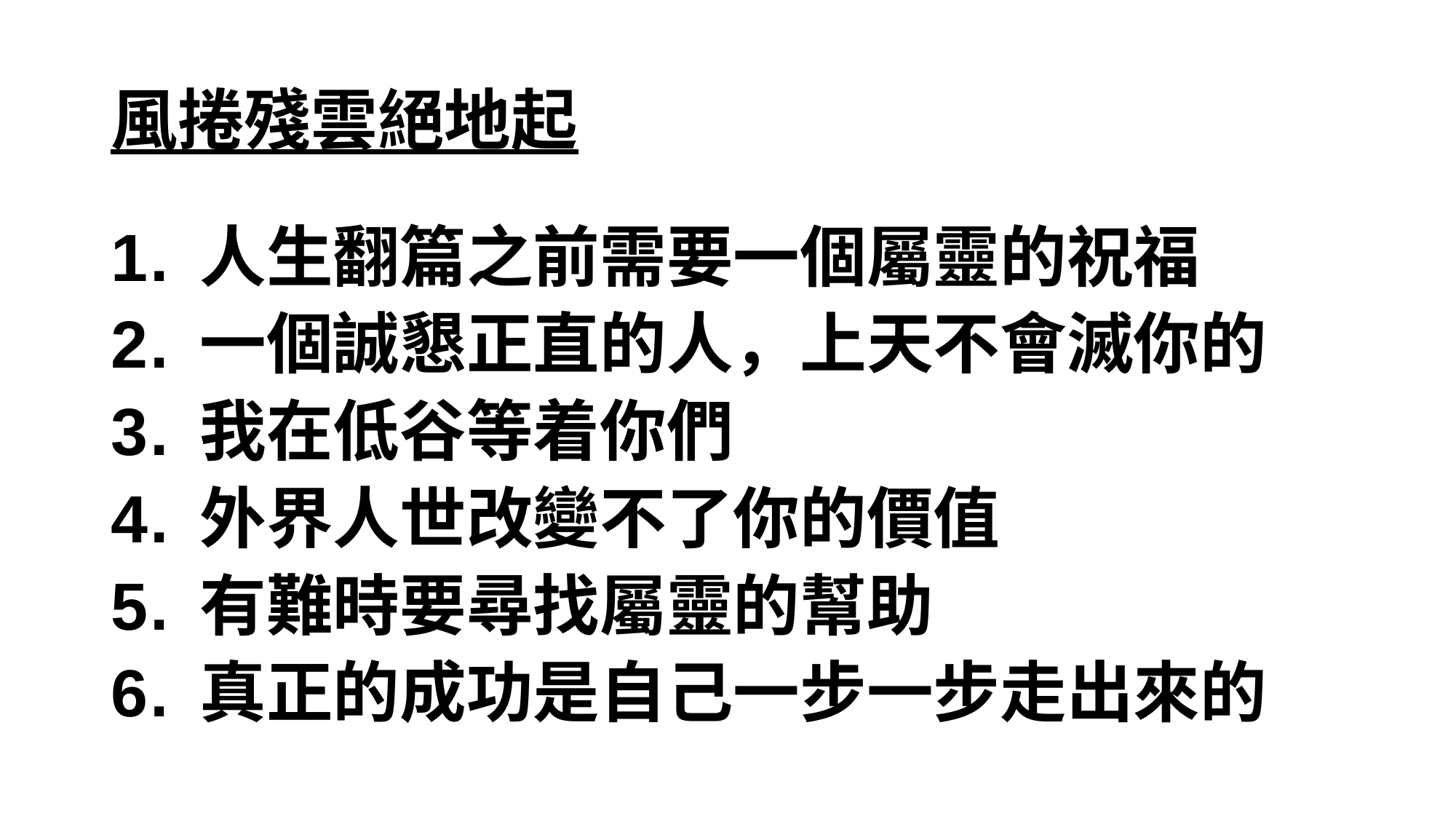

# 風捲殘雲絕地起
人生翻篇之前需要一個屬靈的祝福
一個誠懇正直的人，上天不會滅你的
我在低谷等着你們
外界人世改變不了你的價值
有難時要尋找屬靈的幫助
真正的成功是自己一步一步走出來的